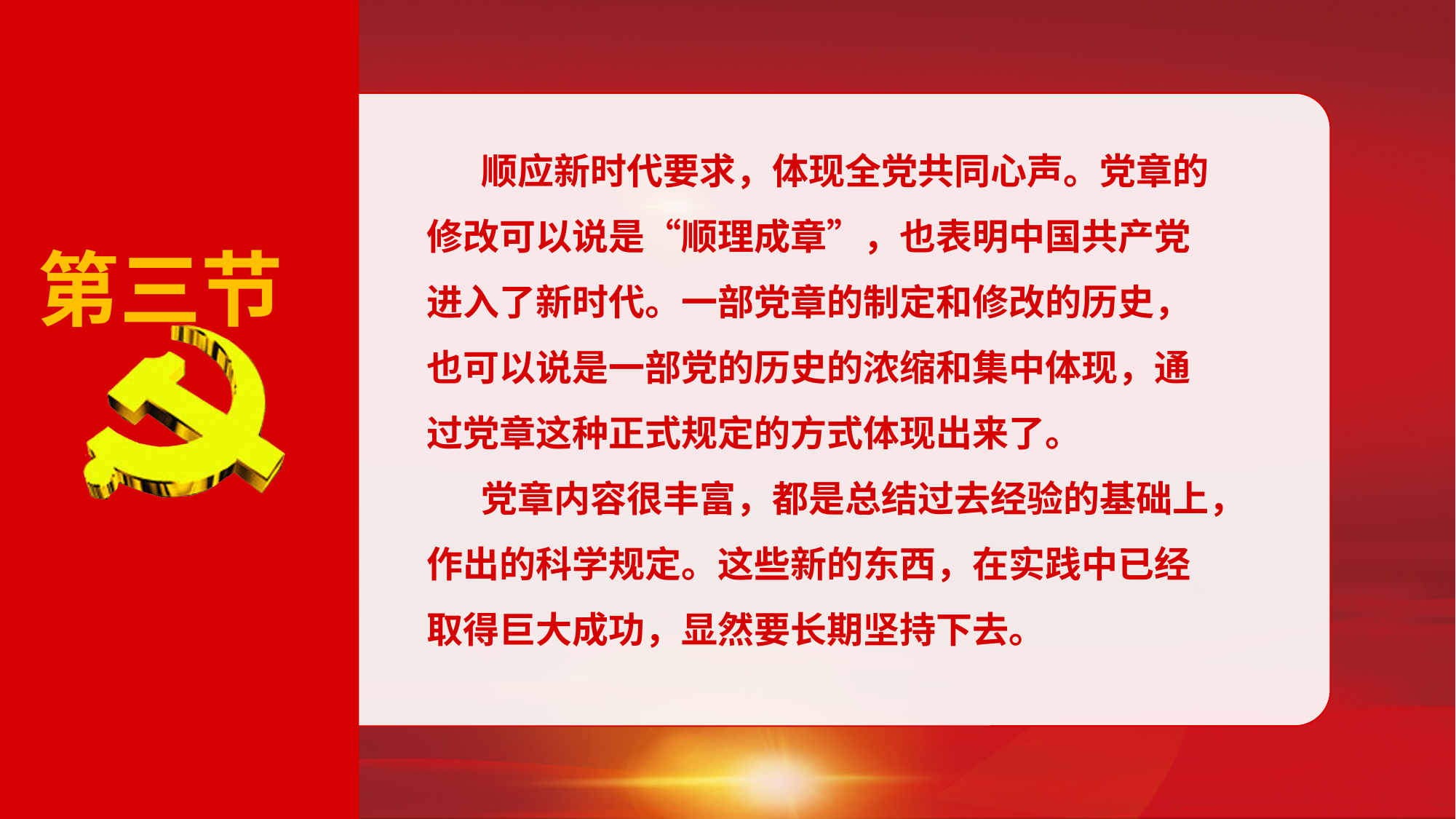

顺应新时代要求，体现全党共同心声。党章的修改可以说是“顺理成章”，也表明中国共产党进入了新时代。一部党章的制定和修改的历史，也可以说是一部党的历史的浓缩和集中体现，通过党章这种正式规定的方式体现出来了。
党章内容很丰富，都是总结过去经验的基础上，作出的科学规定。这些新的东西，在实践中已经取得巨大成功，显然要长期坚持下去。
第三节